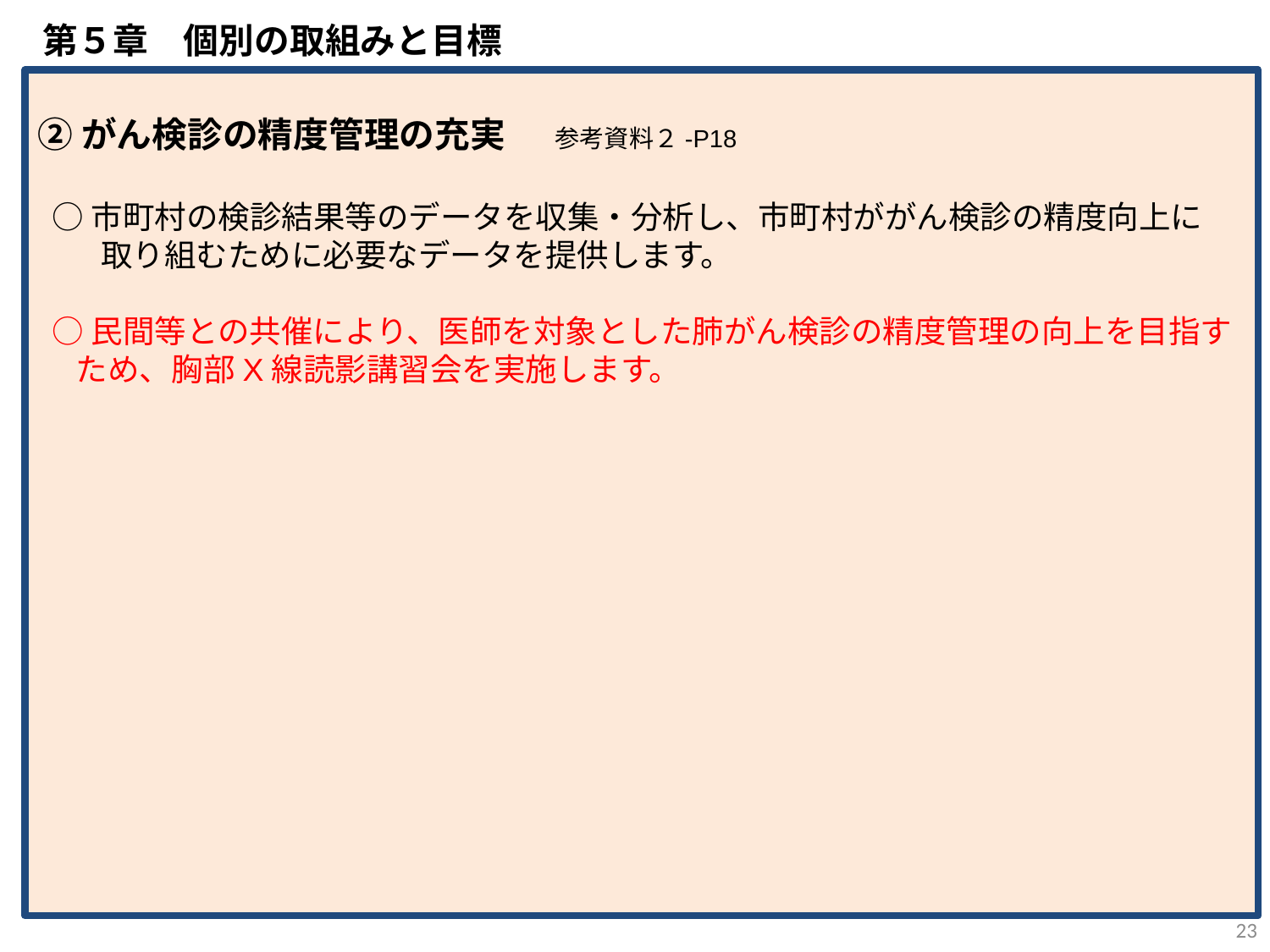

第５章　個別の取組みと目標

②がん検診の精度管理の充実　　参考資料２-P18

  ○市町村の検診結果等のデータを収集・分析し、市町村ががん検診の精度向上に
　　取り組むために必要なデータを提供します。

  ○民間等との共催により、医師を対象とした肺がん検診の精度管理の向上を目指す
　 ため、胸部X線読影講習会を実施します。

23